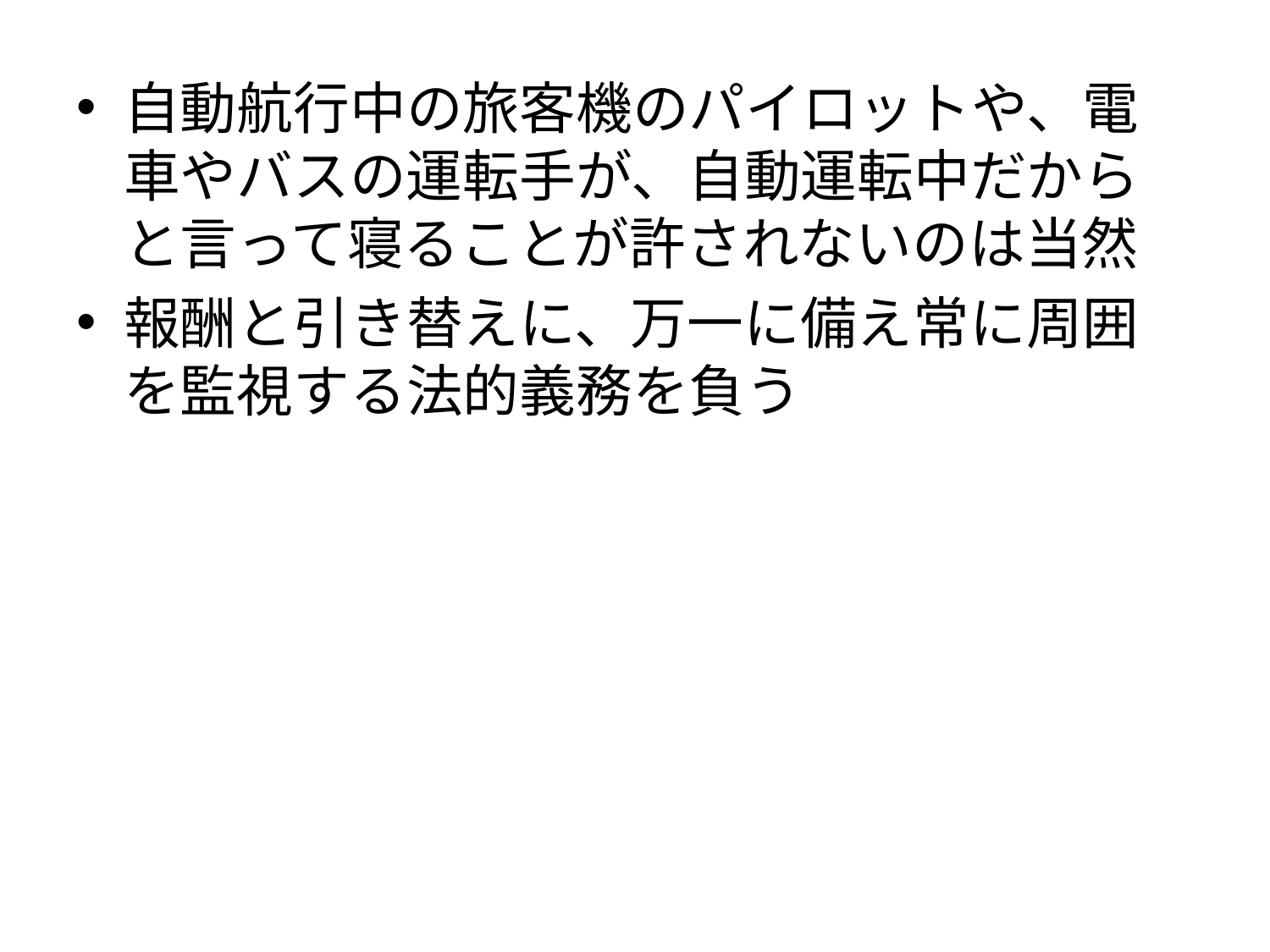

自動航行中の旅客機のパイロットや、電車やバスの運転手が、自動運転中だからと言って寝ることが許されないのは当然
報酬と引き替えに、万一に備え常に周囲を監視する法的義務を負う